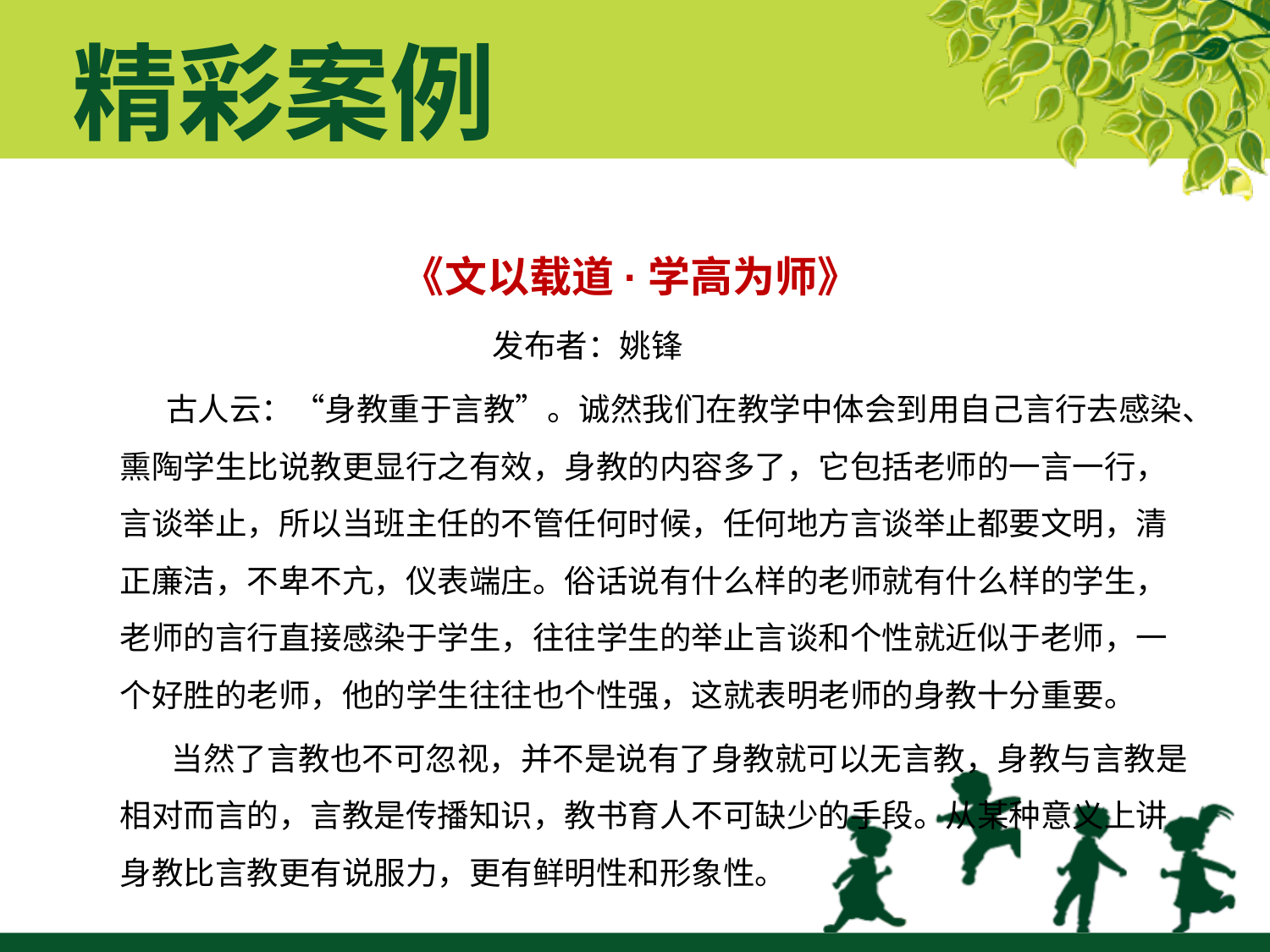

# 精彩案例

《文以载道·学高为师》
发布者：姚锋
            古人云：“身教重于言教”。诚然我们在教学中体会到用自己言行去感染、熏陶学生比说教更显行之有效，身教的内容多了，它包括老师的一言一行，言谈举止，所以当班主任的不管任何时候，任何地方言谈举止都要文明，清正廉洁，不卑不亢，仪表端庄。俗话说有什么样的老师就有什么样的学生，老师的言行直接感染于学生，往往学生的举止言谈和个性就近似于老师，一个好胜的老师，他的学生往往也个性强，这就表明老师的身教十分重要。
　　     当然了言教也不可忽视，并不是说有了身教就可以无言教，身教与言教是相对而言的，言教是传播知识，教书育人不可缺少的手段。从某种意义上讲身教比言教更有说服力，更有鲜明性和形象性。